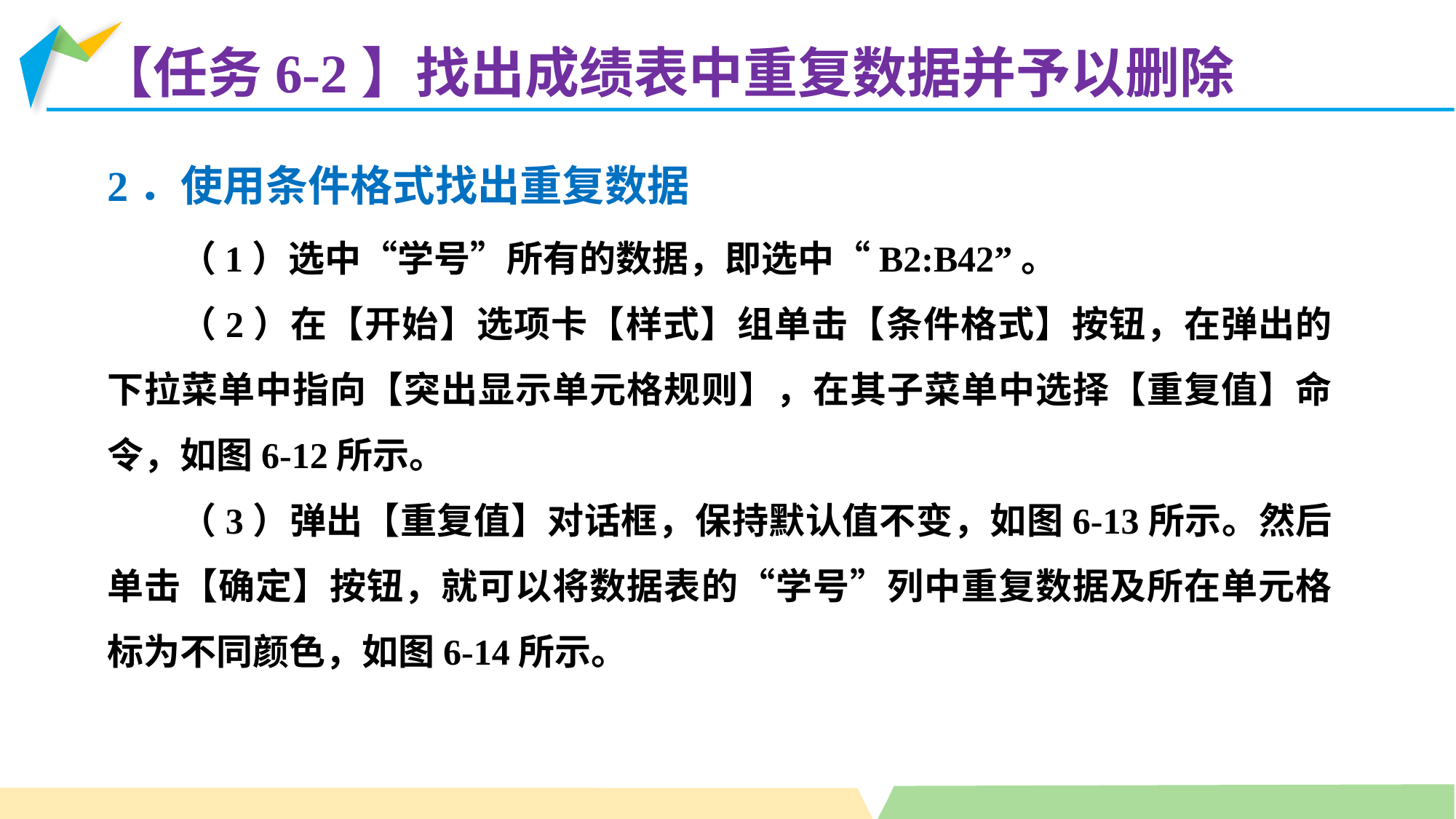

【任务6-2】找出成绩表中重复数据并予以删除
2．使用条件格式找出重复数据
（1）选中“学号”所有的数据，即选中“B2:B42”。
（2）在【开始】选项卡【样式】组单击【条件格式】按钮，在弹出的下拉菜单中指向【突出显示单元格规则】，在其子菜单中选择【重复值】命令，如图6-12所示。
（3）弹出【重复值】对话框，保持默认值不变，如图6-13所示。然后单击【确定】按钮，就可以将数据表的“学号”列中重复数据及所在单元格标为不同颜色，如图6-14所示。